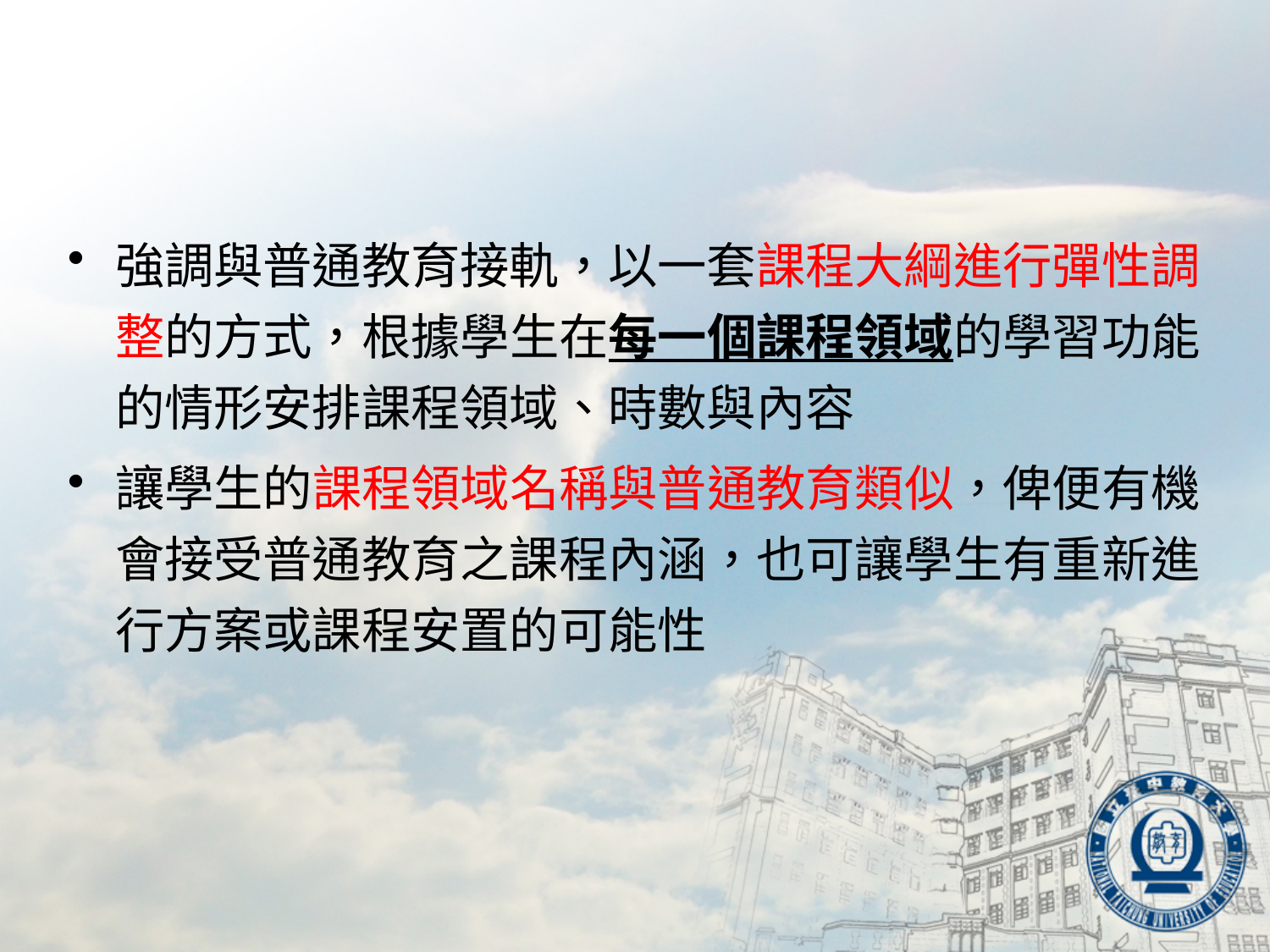

#
強調與普通教育接軌，以一套課程大綱進行彈性調整的方式，根據學生在每一個課程領域的學習功能的情形安排課程領域、時數與內容
讓學生的課程領域名稱與普通教育類似，俾便有機會接受普通教育之課程內涵，也可讓學生有重新進行方案或課程安置的可能性